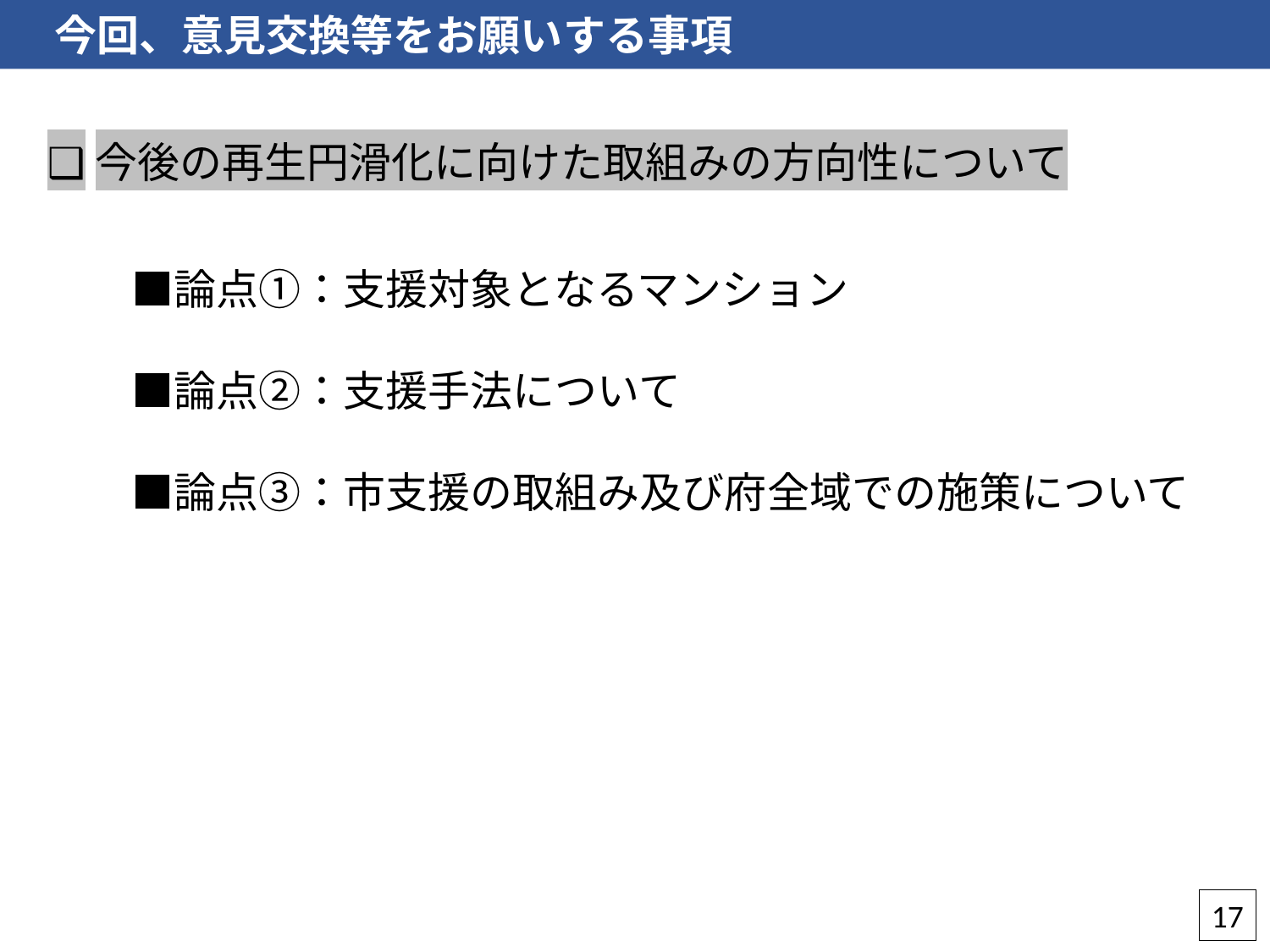

今回、意見交換等をお願いする事項

❑今後の再生円滑化に向けた取組みの方向性について

　　■論点①：支援対象となるマンション

　　■論点②：支援手法について

　　■論点③：市支援の取組み及び府全域での施策について

17